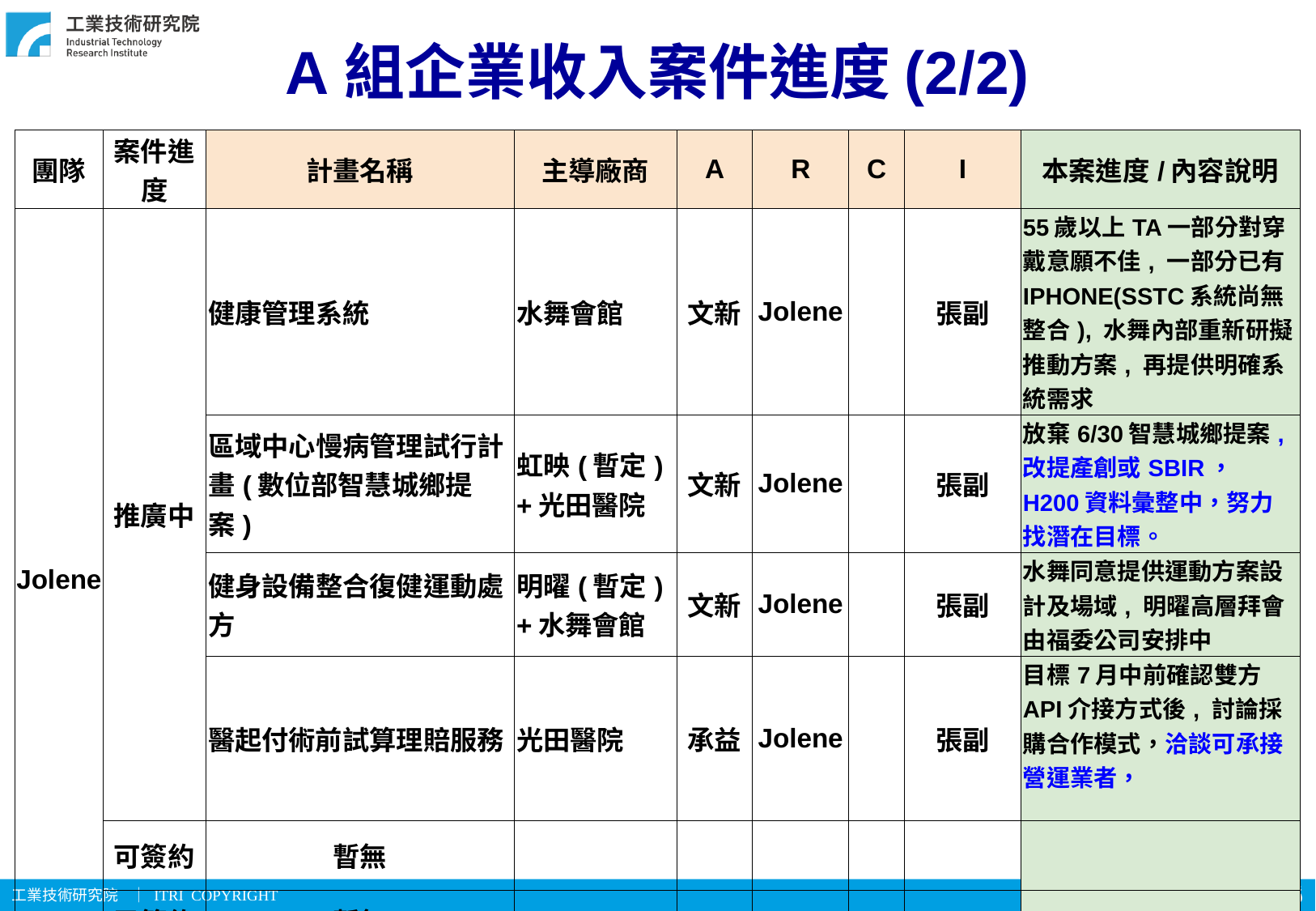

# A組企業收入案件進度(2/2)
| 團隊 | 案件進度 | 計畫名稱 | 主導廠商 | A | R | C | I | 本案進度/內容說明 |
| --- | --- | --- | --- | --- | --- | --- | --- | --- |
| Jolene | 推廣中 | 健康管理系統 | 水舞會館 | 文新 | Jolene |  | 張副 | 55歲以上TA一部分對穿戴意願不佳, 一部分已有IPHONE(SSTC系統尚無整合), 水舞內部重新研擬推動方案, 再提供明確系統需求 |
|  |  | 區域中心慢病管理試行計畫(數位部智慧城鄉提案) | 虹映(暫定)+光田醫院 | 文新 | Jolene |  | 張副 | 放棄6/30智慧城鄉提案, 改提產創或SBIR， H200資料彙整中，努力找潛在目標。 |
|  |  | 健身設備整合復健運動處方 | 明曜(暫定)+水舞會館 | 文新 | Jolene |  | 張副 | 水舞同意提供運動方案設計及場域, 明曜高層拜會由福委公司安排中 |
|  |  | 醫起付術前試算理賠服務 | 光田醫院 | 承益 | Jolene |  | 張副 | 目標7月中前確認雙方API介接方式後, 討論採購合作模式，洽談可承接營運業者， |
|  | 可簽約 | 暫無 |  |  |  |  |  |  |
|  | 已簽約 | 暫無 |  |  |  |  |  |  |
25